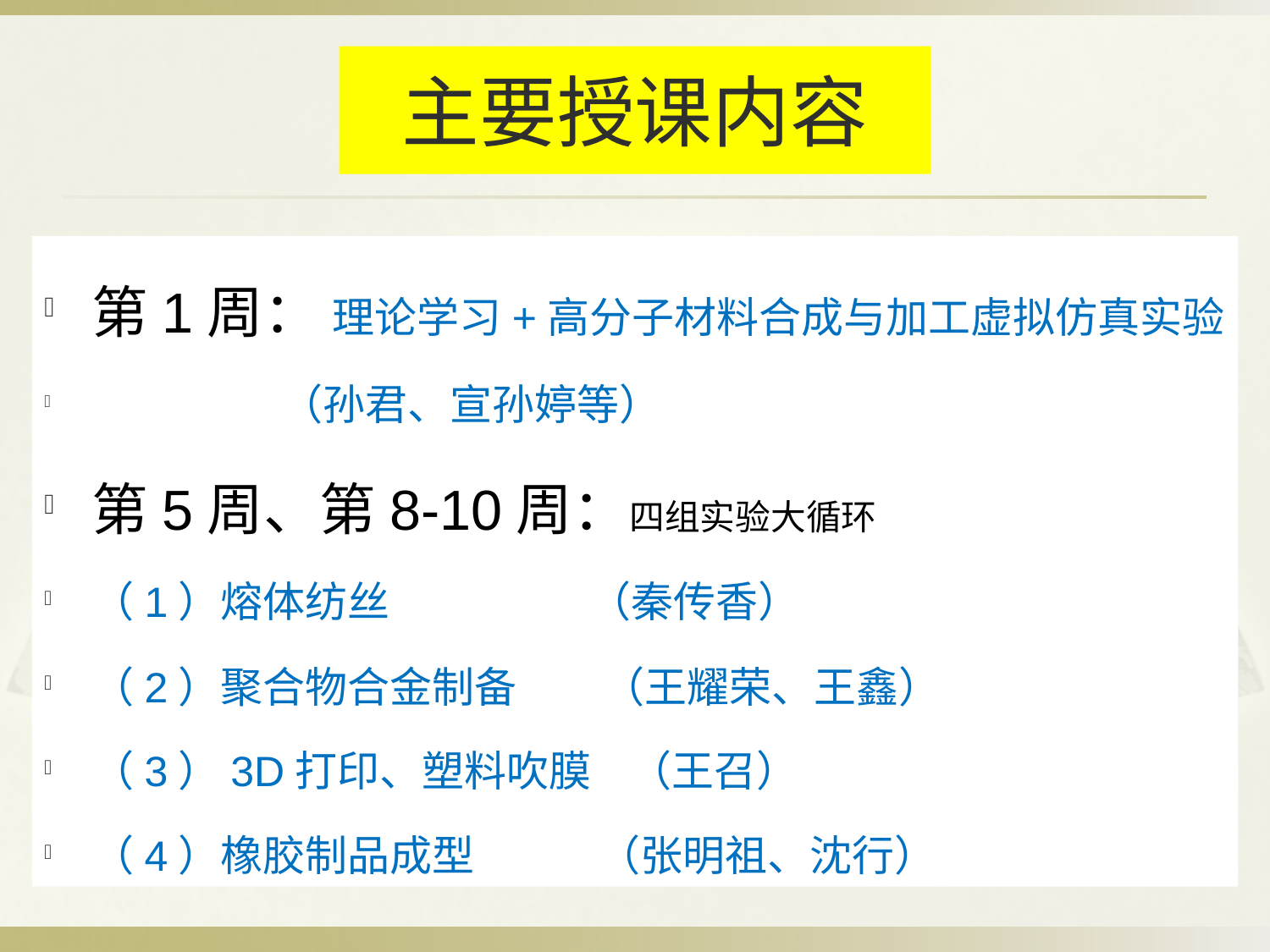

# 主要授课内容
第1周： 理论学习+高分子材料合成与加工虚拟仿真实验
                       （孙君、宣孙婷等）
第5周、第8-10周：四组实验大循环
（1）熔体纺丝                     （秦传香）
（2）聚合物合金制备         （王耀荣、王鑫）
（3）3D打印、塑料吹膜    （王召）
（4）橡胶制品成型             （张明祖、沈行）